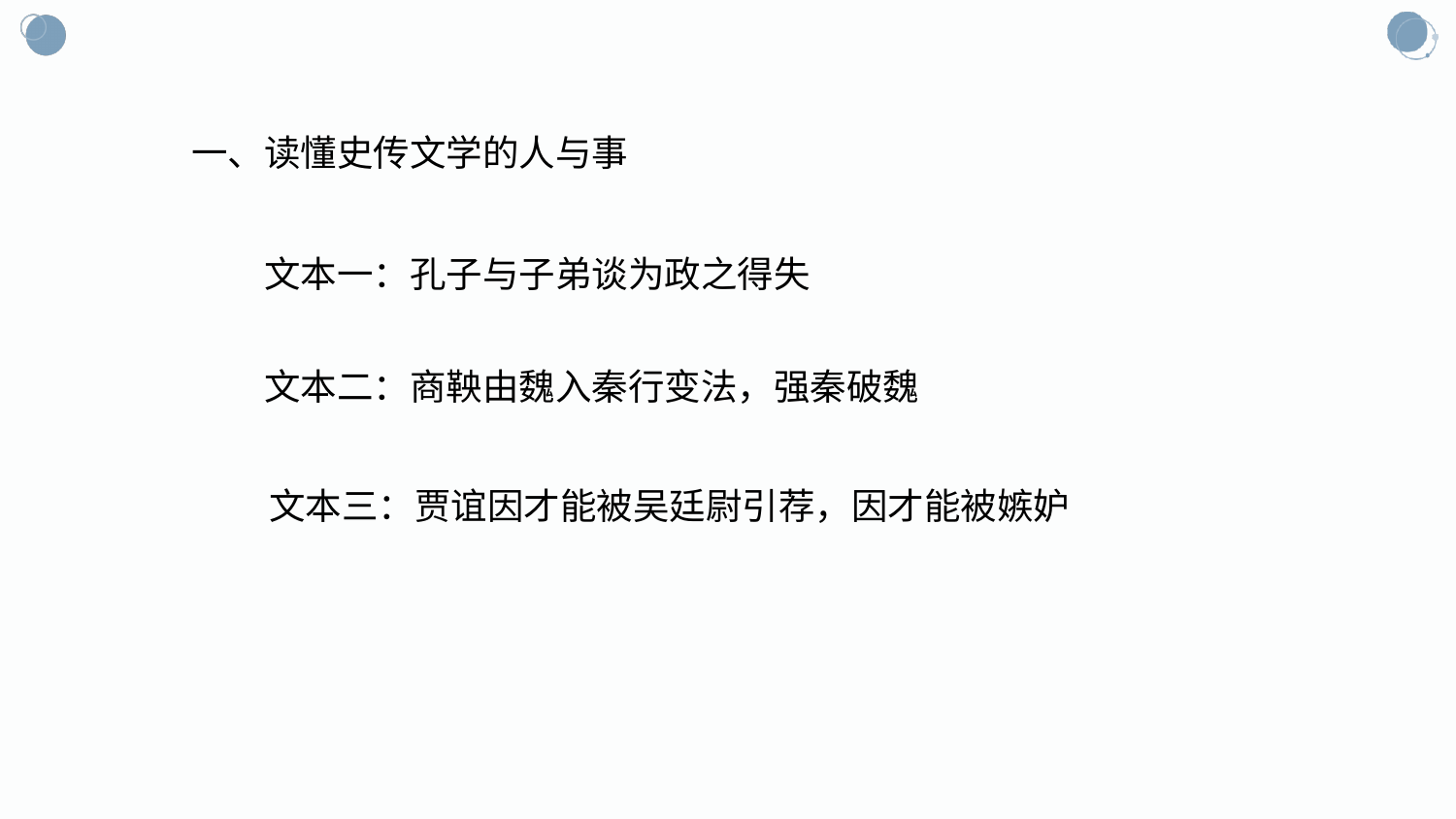

一、读懂史传文学的人与事
文本一：孔子与子弟谈为政之得失
文本二：商鞅由魏入秦行变法，强秦破魏
文本三：贾谊因才能被吴廷尉引荐，因才能被嫉妒